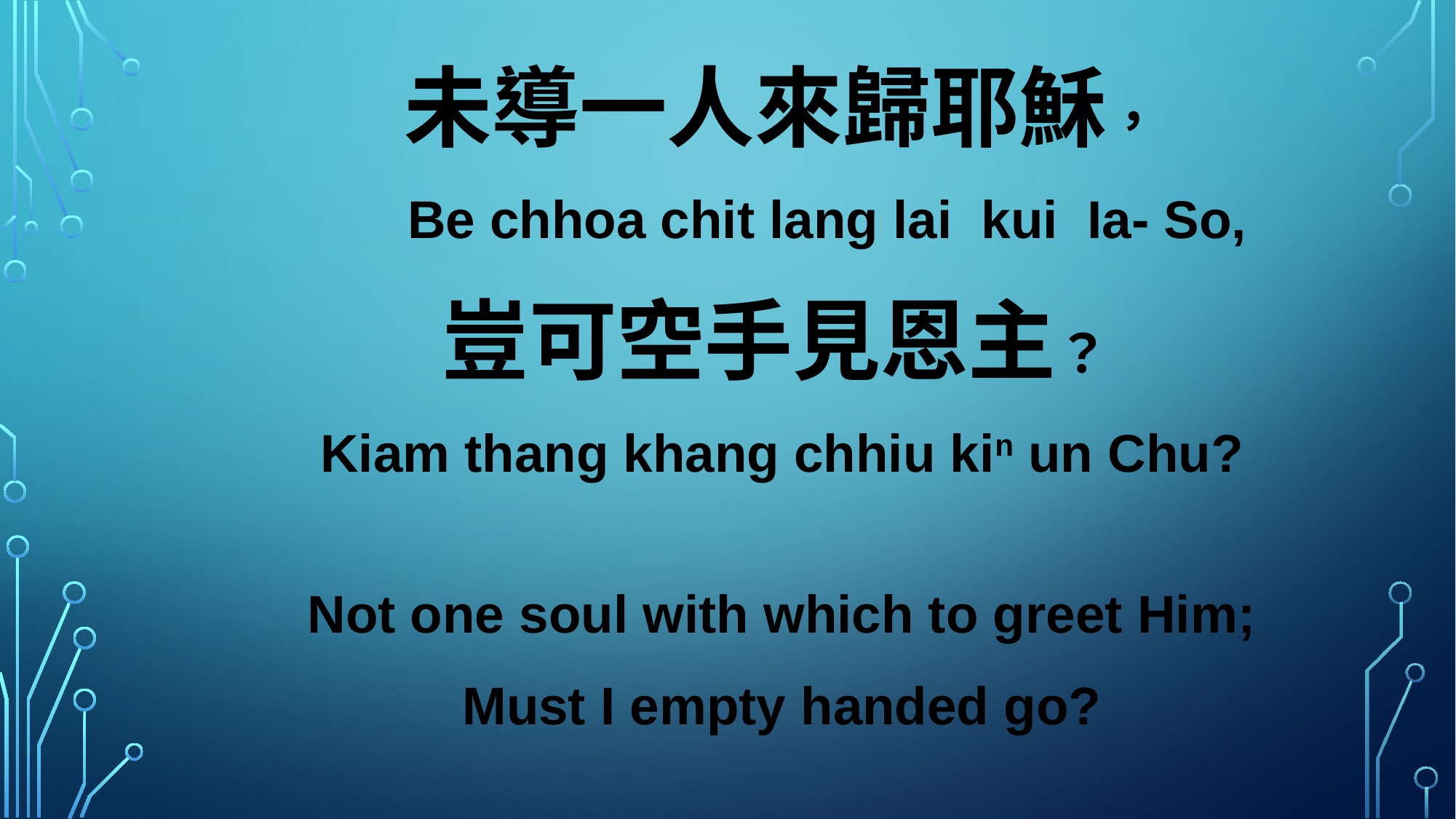

未導一人來歸耶穌，
            Be chhoa chit lang lai  kui  Ia- So,
豈可空手見恩主？
Kiam thang khang chhiu kin un Chu?

Not one soul with which to greet Him;
Must I empty handed go?